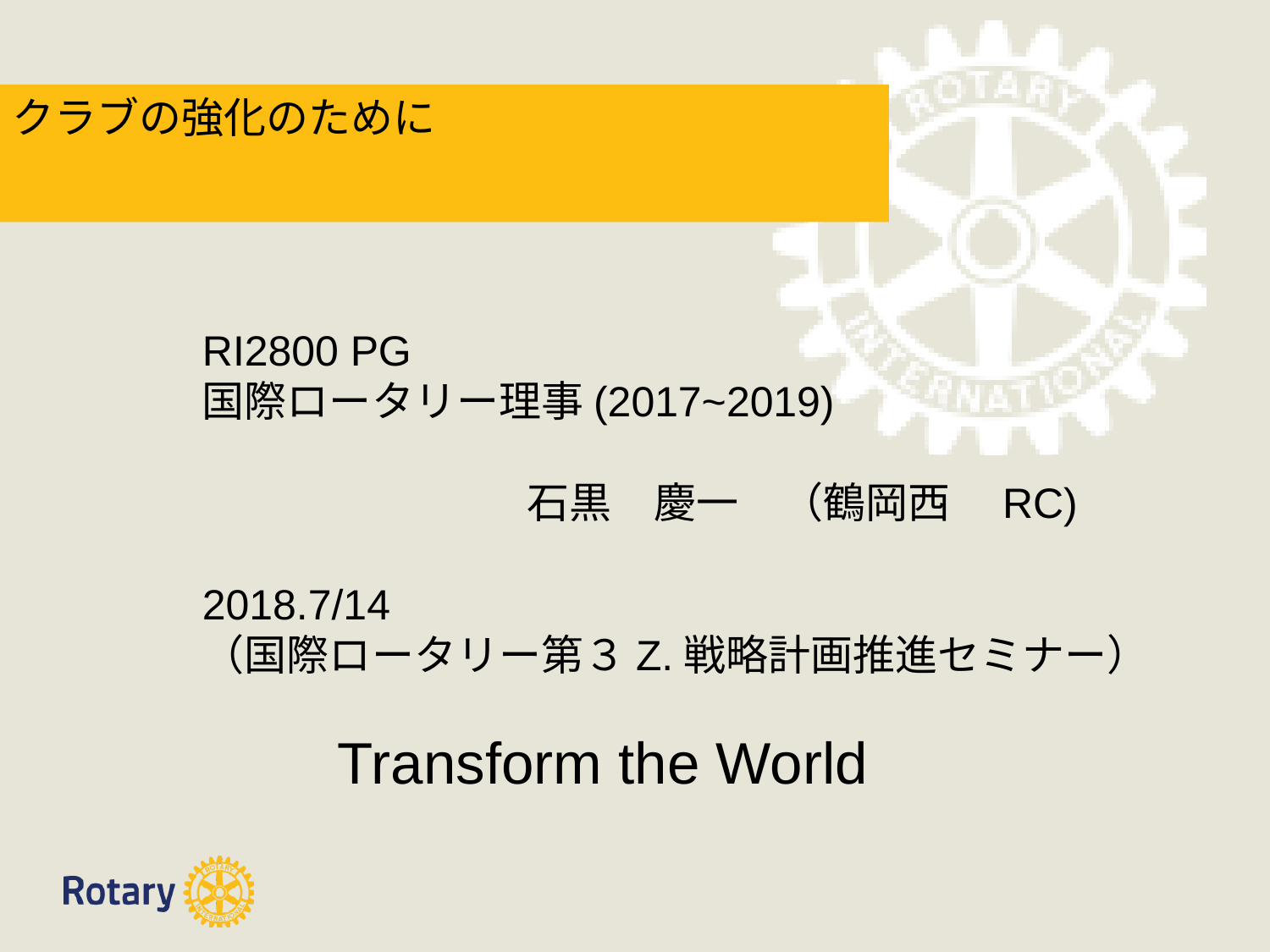

クラブの強化のために
RI2800 PG
国際ロータリー理事(2017~2019)

                                 石黒　慶一　（鶴岡西　RC)

2018.7/14
（国際ロータリー第３Z.戦略計画推進セミナー）

Transform the World